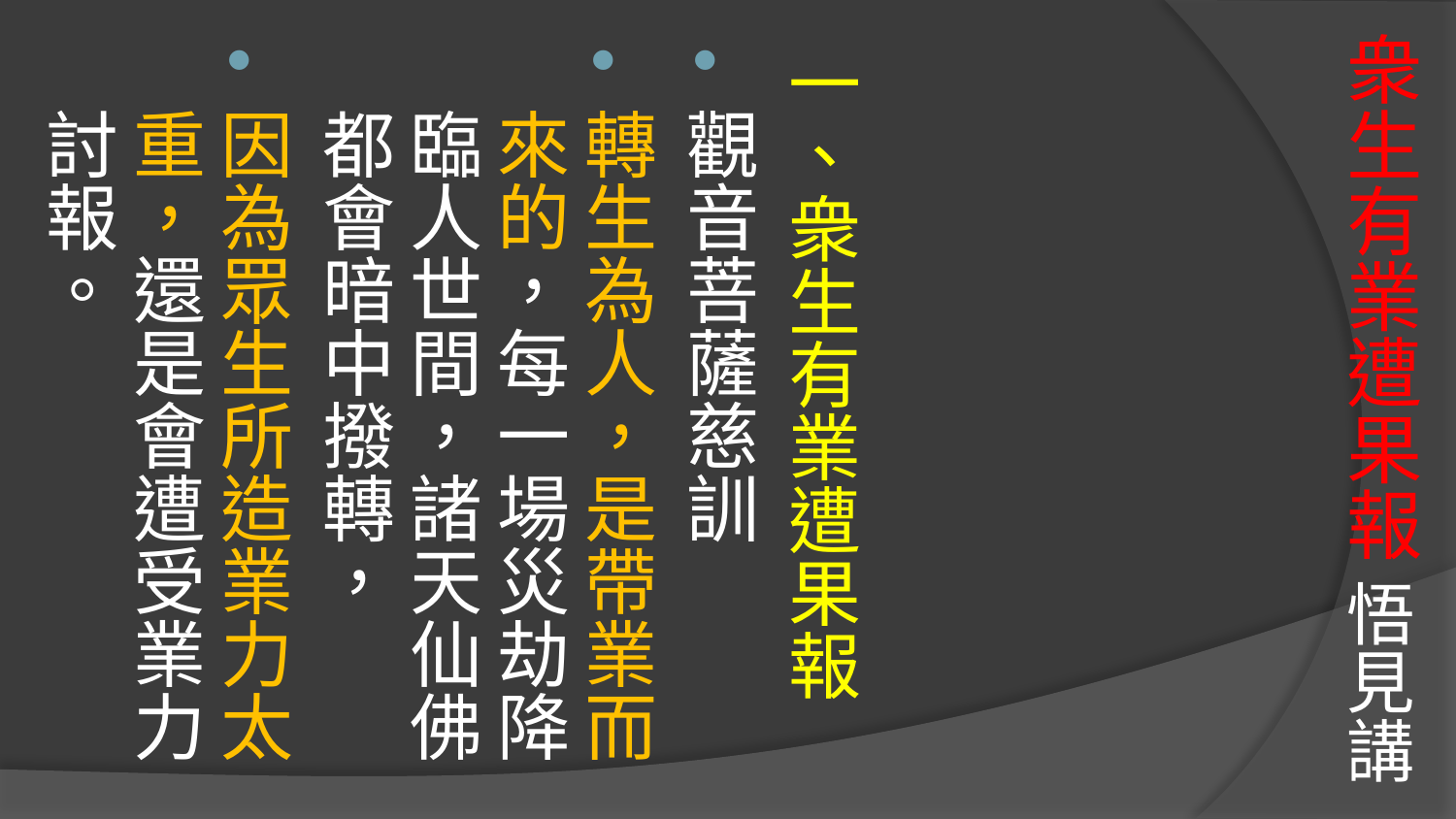

# 衆生有業遭果報 悟見講
一、衆生有業遭果報
觀音菩薩慈訓
轉生為人，是帶業而來的，每一場災劫降臨人世間，諸天仙佛都會暗中撥轉，
因為眾生所造業力太重，還是會遭受業力討報。